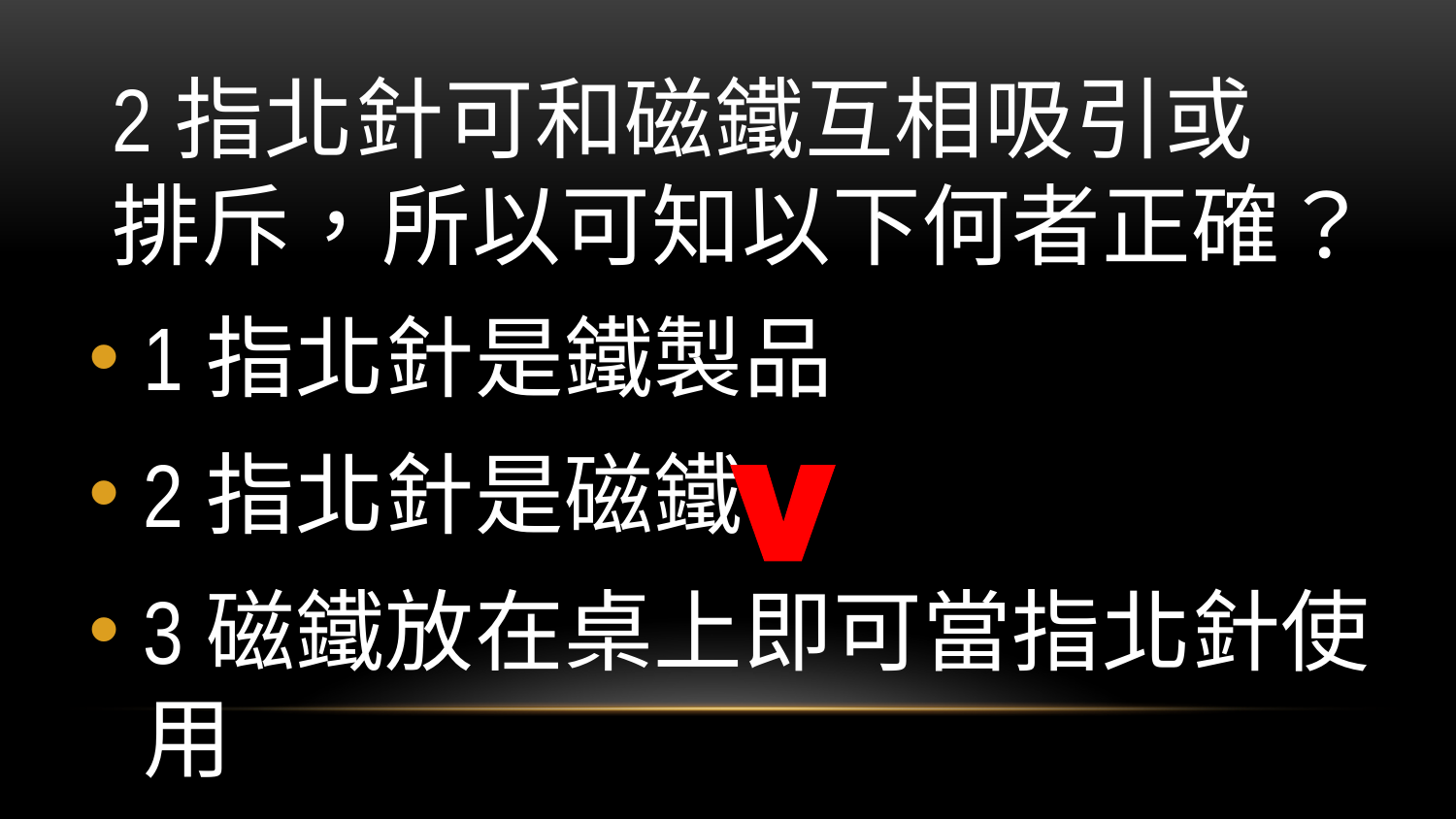

# 2指北針可和磁鐵互相吸引或排斥，所以可知以下何者正確？
1指北針是鐵製品
2指北針是磁鐵
3磁鐵放在桌上即可當指北針使用
V